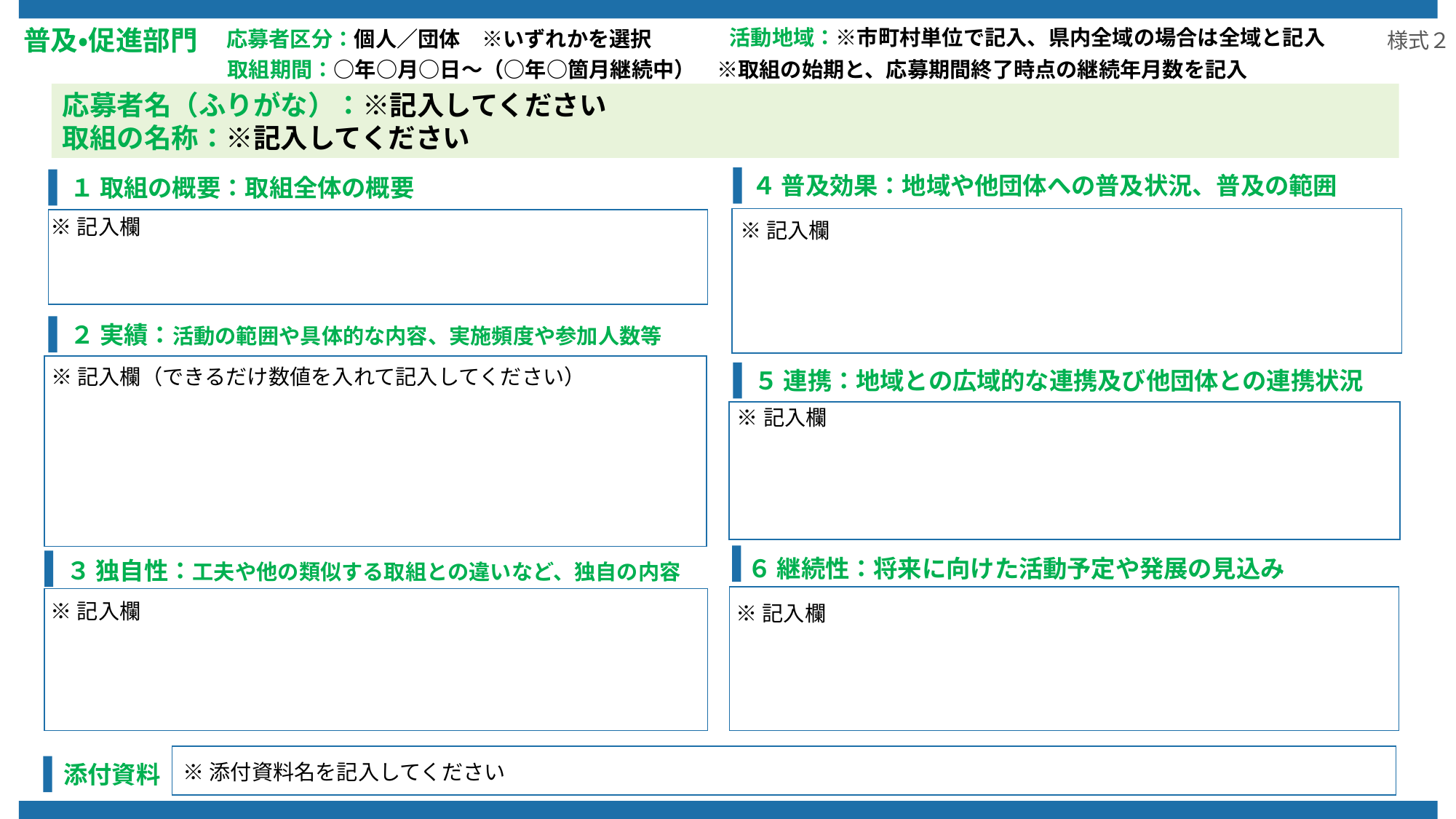

普及・促進部門
活動地域：※市町村単位で記入、県内全域の場合は全域と記入
応募者区分：個人／団体　※いずれかを選択
様式２
取組期間：○年○月○日～（○年○箇月継続中）　※取組の始期と、応募期間終了時点の継続年月数を記入
応募者名（ふりがな）：※記入してください
取組の名称：※記入してください
４ 普及効果：地域や他団体への普及状況、普及の範囲

１ 取組の概要：取組全体の概要

※記入欄

※記入欄
２ 実績：活動の範囲や具体的な内容、実施頻度や参加人数等

※記入欄（できるだけ数値を入れて記入してください）
５ 連携：地域との広域的な連携及び他団体との連携状況

※記入欄

６ 継続性：将来に向けた活動予定や発展の見込み
３ 独自性：工夫や他の類似する取組との違いなど、独自の内容

※記入欄
※記入欄

※添付資料名を記入してください
添付資料